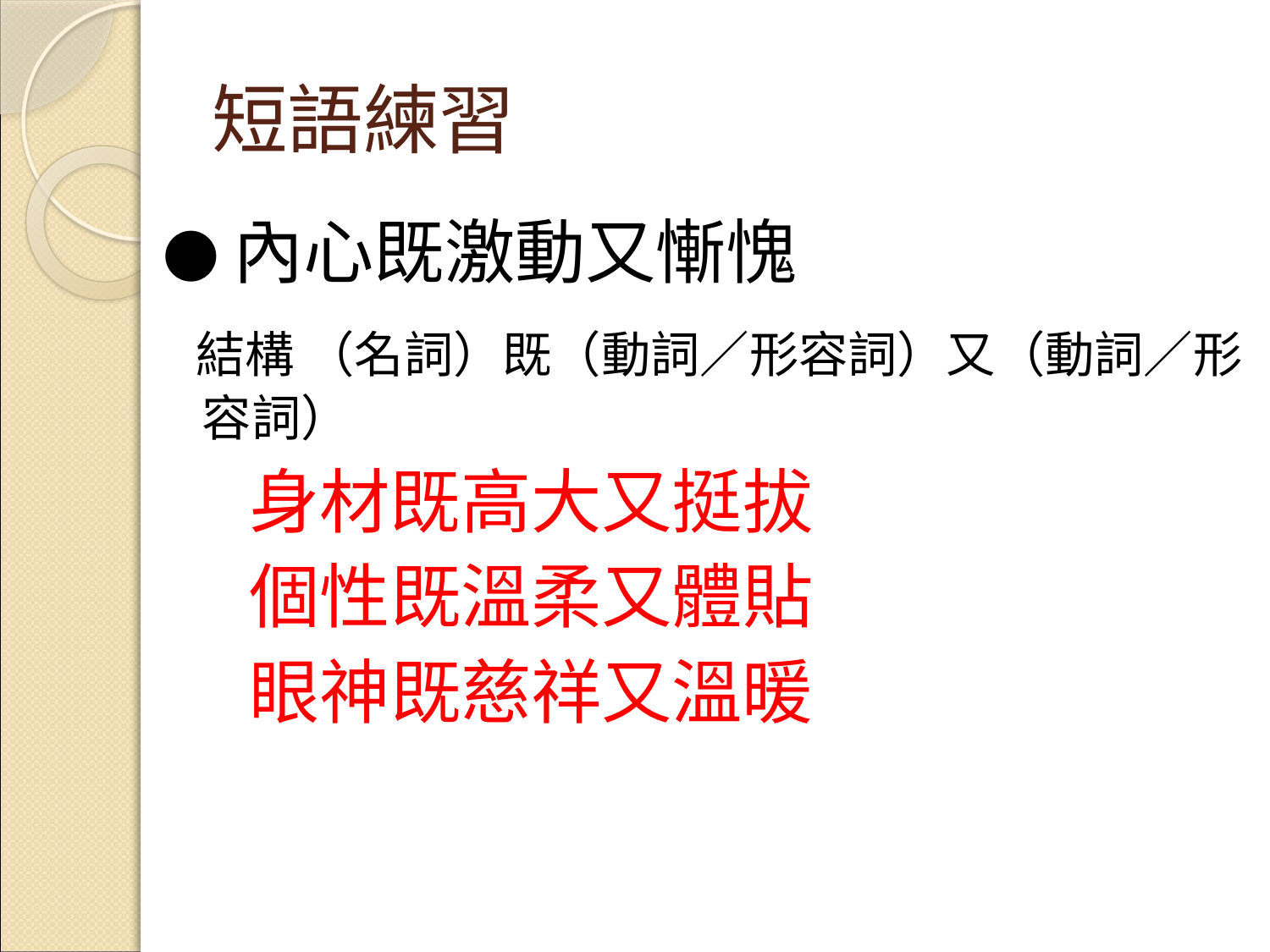

短語練習
●內心既激動又慚愧
 結構 （名詞）既（動詞／形容詞）又（動詞／形容詞）
　 身材既高大又挺拔
　 個性既溫柔又體貼
　 眼神既慈祥又溫暖